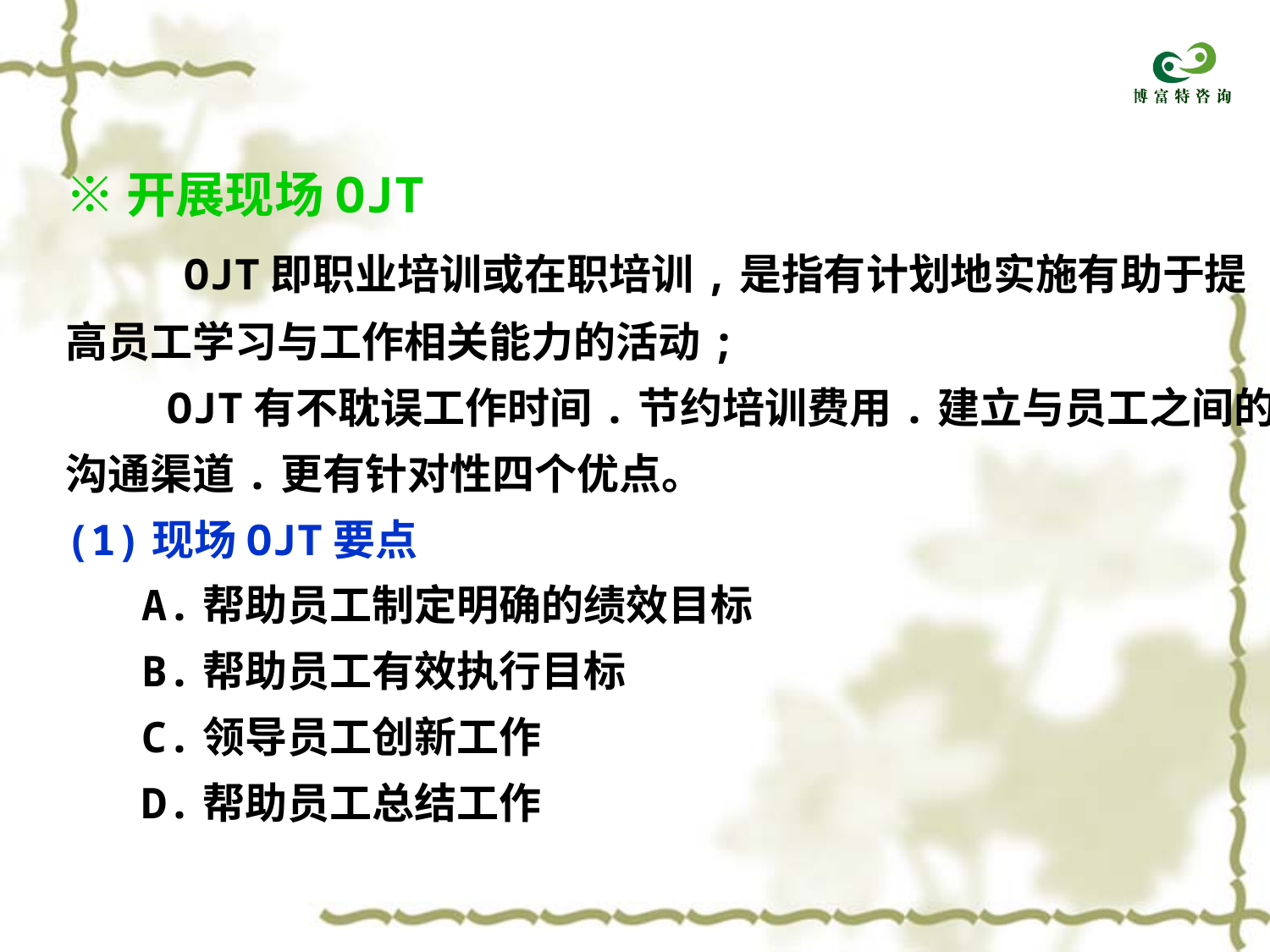

※开展现场OJT
    OJT即职业培训或在职培训,是指有计划地实施有助于提
高员工学习与工作相关能力的活动;
    OJT有不耽误工作时间.节约培训费用.建立与员工之间的
沟通渠道.更有针对性四个优点。
(1)现场OJT要点
   A.帮助员工制定明确的绩效目标
   B.帮助员工有效执行目标
   C.领导员工创新工作
   D.帮助员工总结工作